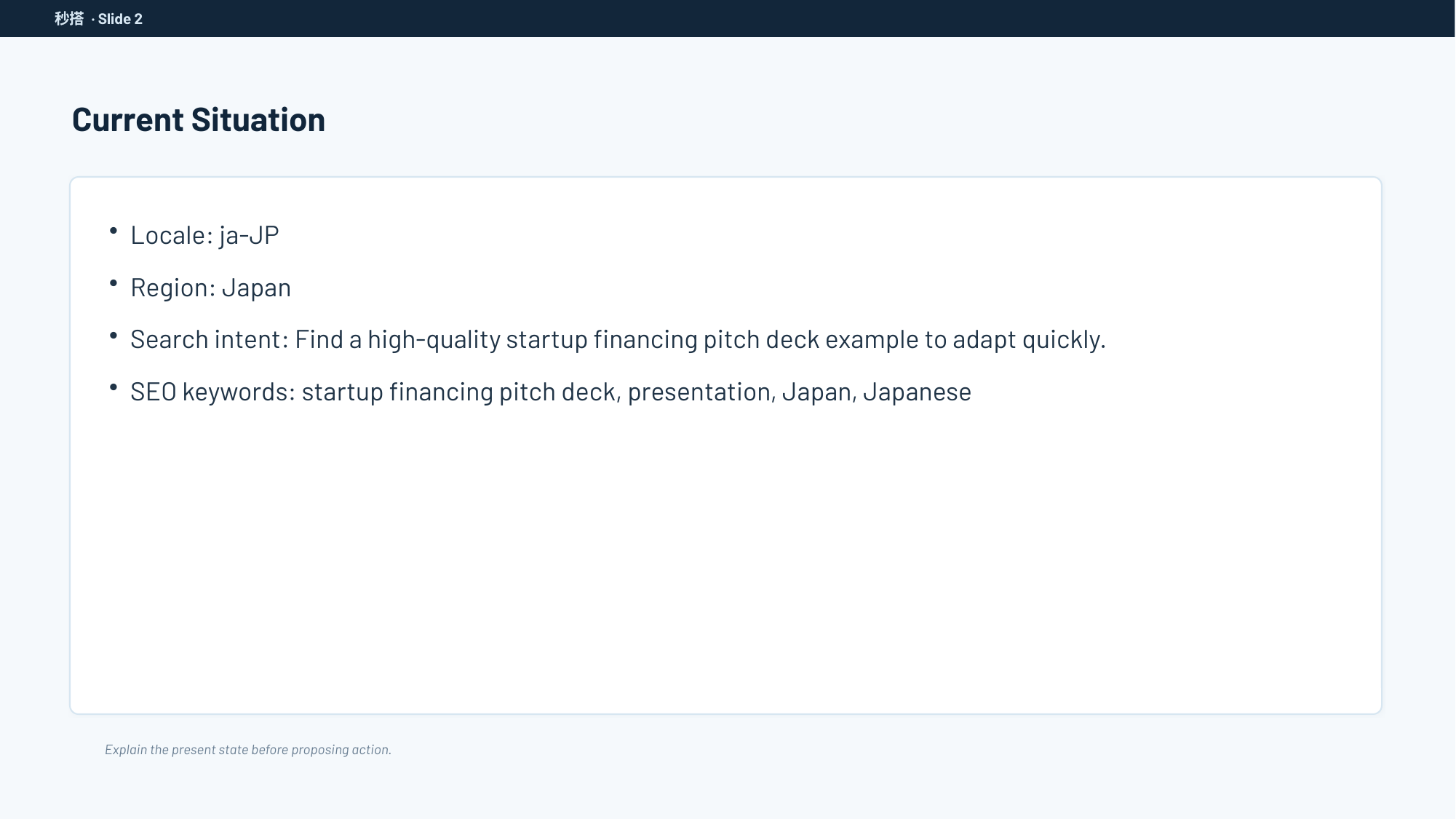

秒搭 · Slide 2
Current Situation

Locale: ja-JP
Region: Japan
Search intent: Find a high-quality startup financing pitch deck example to adapt quickly.
SEO keywords: startup financing pitch deck, presentation, Japan, Japanese
Explain the present state before proposing action.